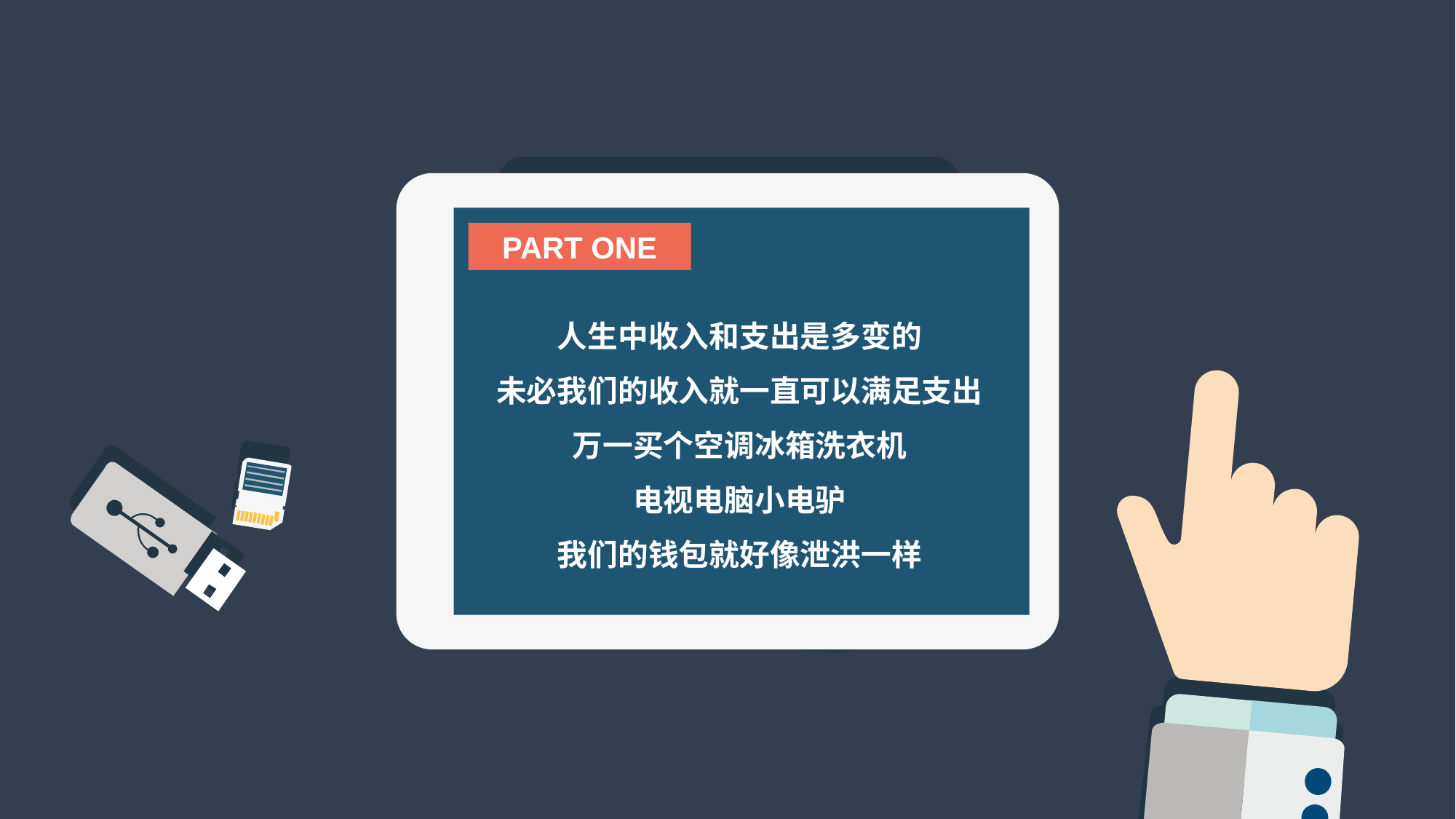

PART ONE
人生中收入和支出是多变的
未必我们的收入就一直可以满足支出
万一买个空调冰箱洗衣机
电视电脑小电驴
我们的钱包就好像泄洪一样